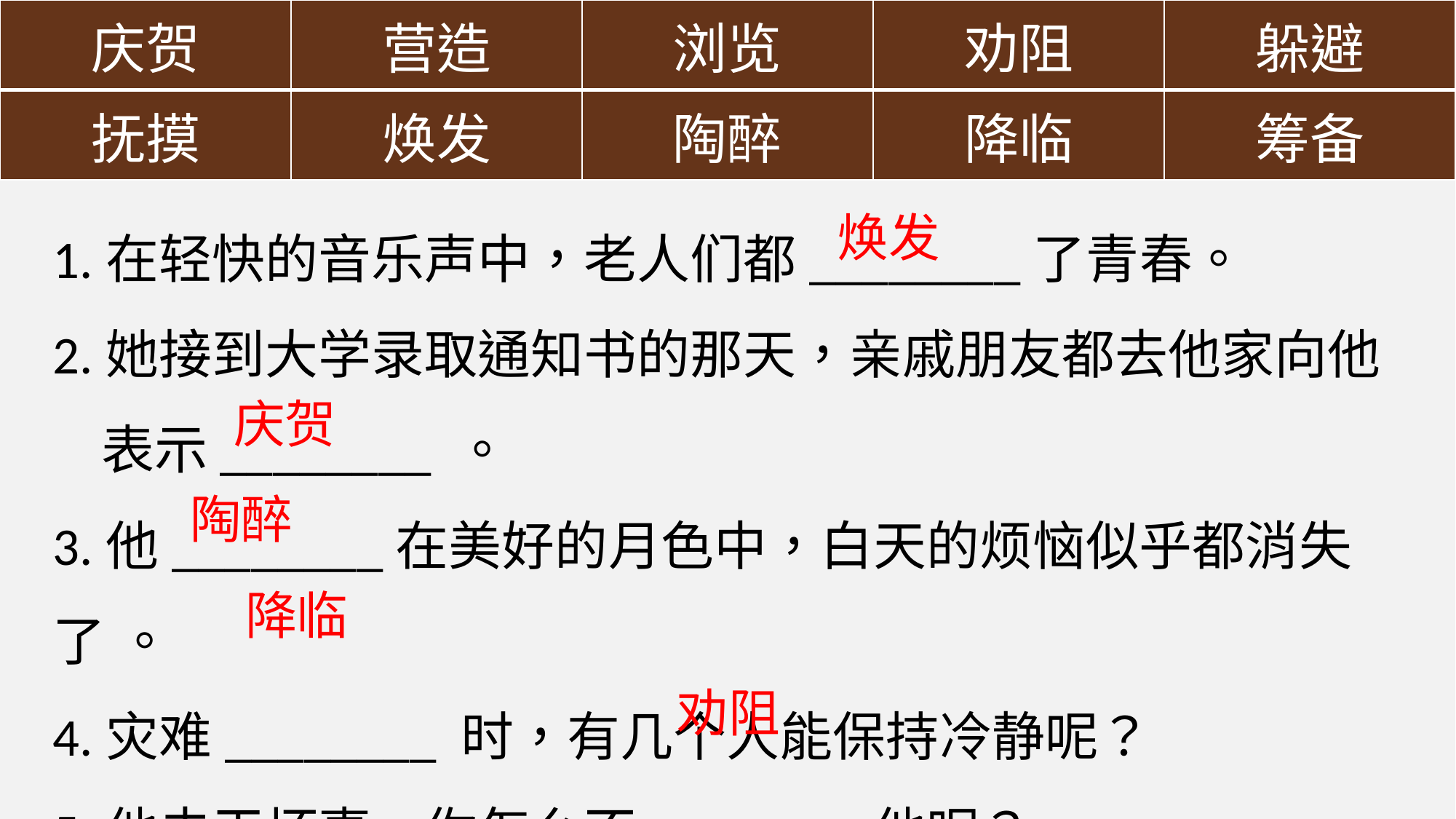

| 庆贺 | 营造 | 浏览 | 劝阻 | 躲避 |
| --- | --- | --- | --- | --- |
| 抚摸 | 焕发 | 陶醉 | 降临 | 筹备 |
1.在轻快的音乐声中，老人们都________了青春。
2.她接到大学录取通知书的那天，亲戚朋友都去他家向他
   表示________ 。
3.他________在美好的月色中，白天的烦恼似乎都消失了 。
4.灾难________ 时，有几个人能保持冷静呢？
5.他去干坏事，你怎么不________他呢？
焕发
庆贺
陶醉
降临
劝阻